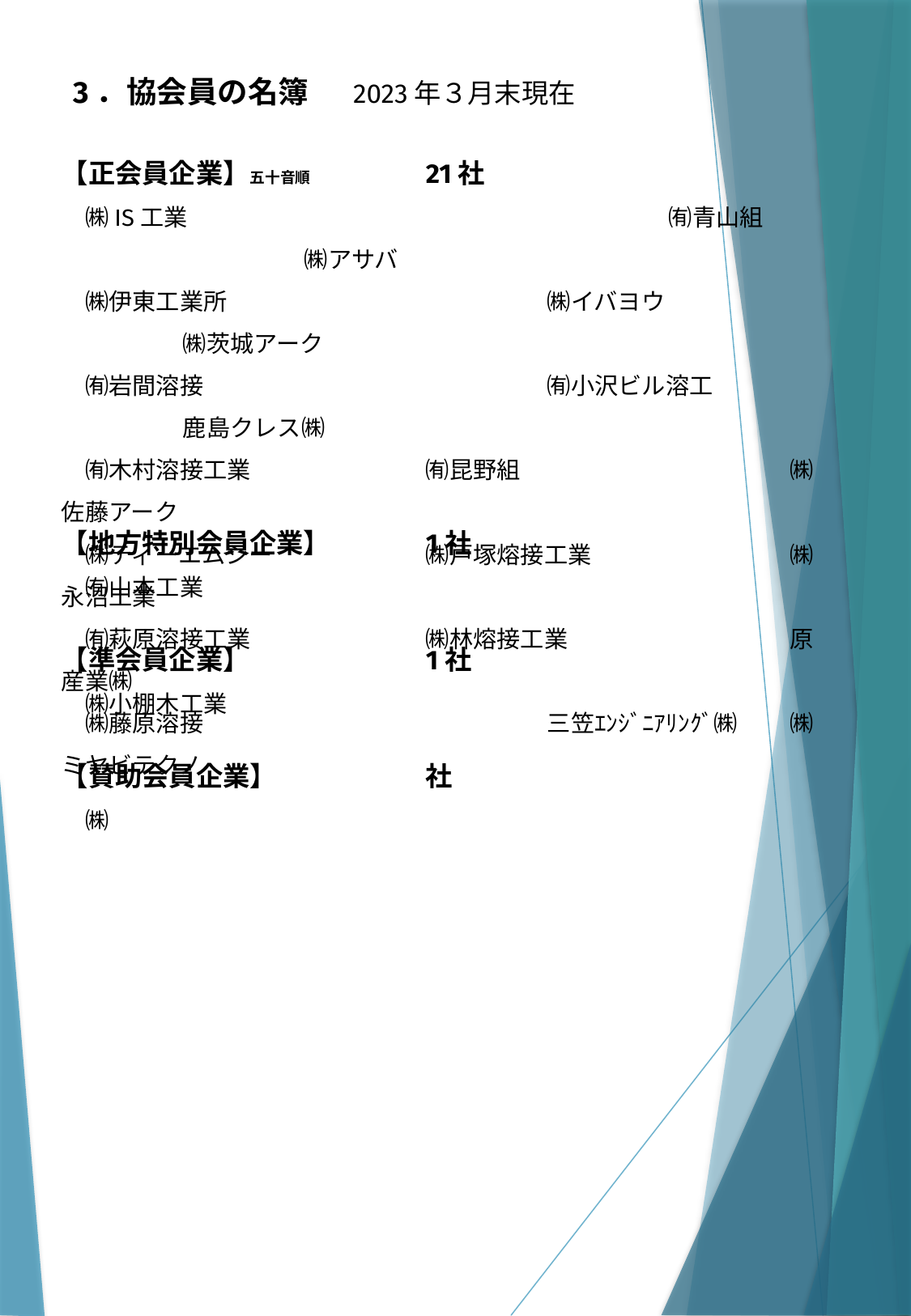

3．協会員の名簿　 2023年３月末現在
【正会員企業】五十音順	21社
　㈱IS工業				㈲青山組			㈱アサバ
　㈱伊東工業所			㈱イバヨウ			㈱茨城アーク
　㈲岩間溶接			㈲小沢ビル溶工		鹿島クレス㈱
　㈲木村溶接工業		㈲昆野組			㈱佐藤アーク
　㈱ティーエムシー		㈱戸塚熔接工業		㈱永沼工業
　㈲萩原溶接工業		㈱林熔接工業		原産業㈱
　㈱藤原溶接			三笠ｴﾝｼﾞﾆｱﾘﾝｸﾞ㈱	㈱ミヤビテクノ
【地方特別会員企業】	1社
　㈲山本工業
【準会員企業】		1社
　㈱小棚木工業
【賛助会員企業】		社
　㈱